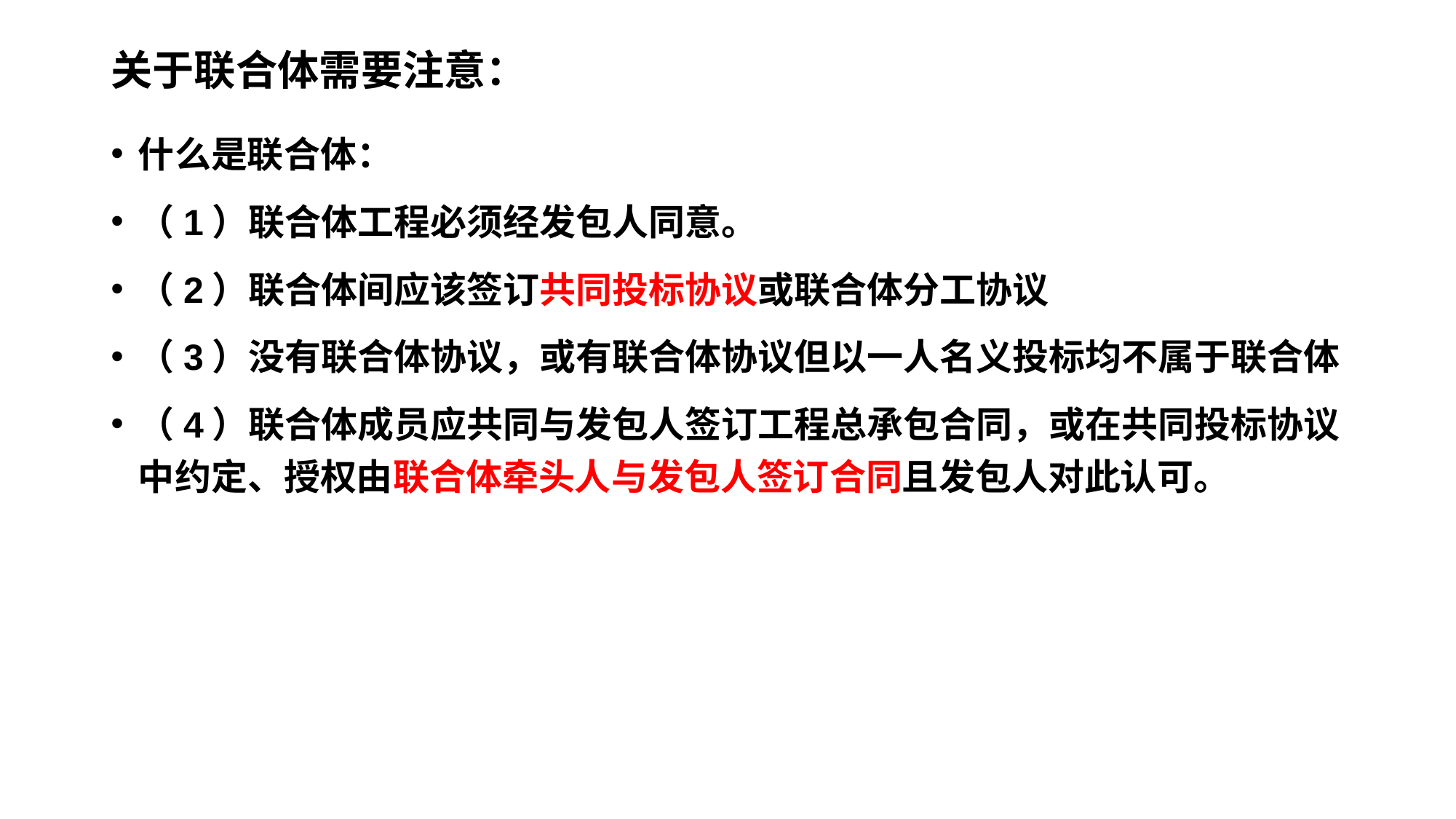

# 关于联合体需要注意：
什么是联合体：
（1）联合体工程必须经发包人同意。
（2）联合体间应该签订共同投标协议或联合体分工协议
（3）没有联合体协议，或有联合体协议但以一人名义投标均不属于联合体
（4）联合体成员应共同与发包人签订工程总承包合同，或在共同投标协议中约定、授权由联合体牵头人与发包人签订合同且发包人对此认可。